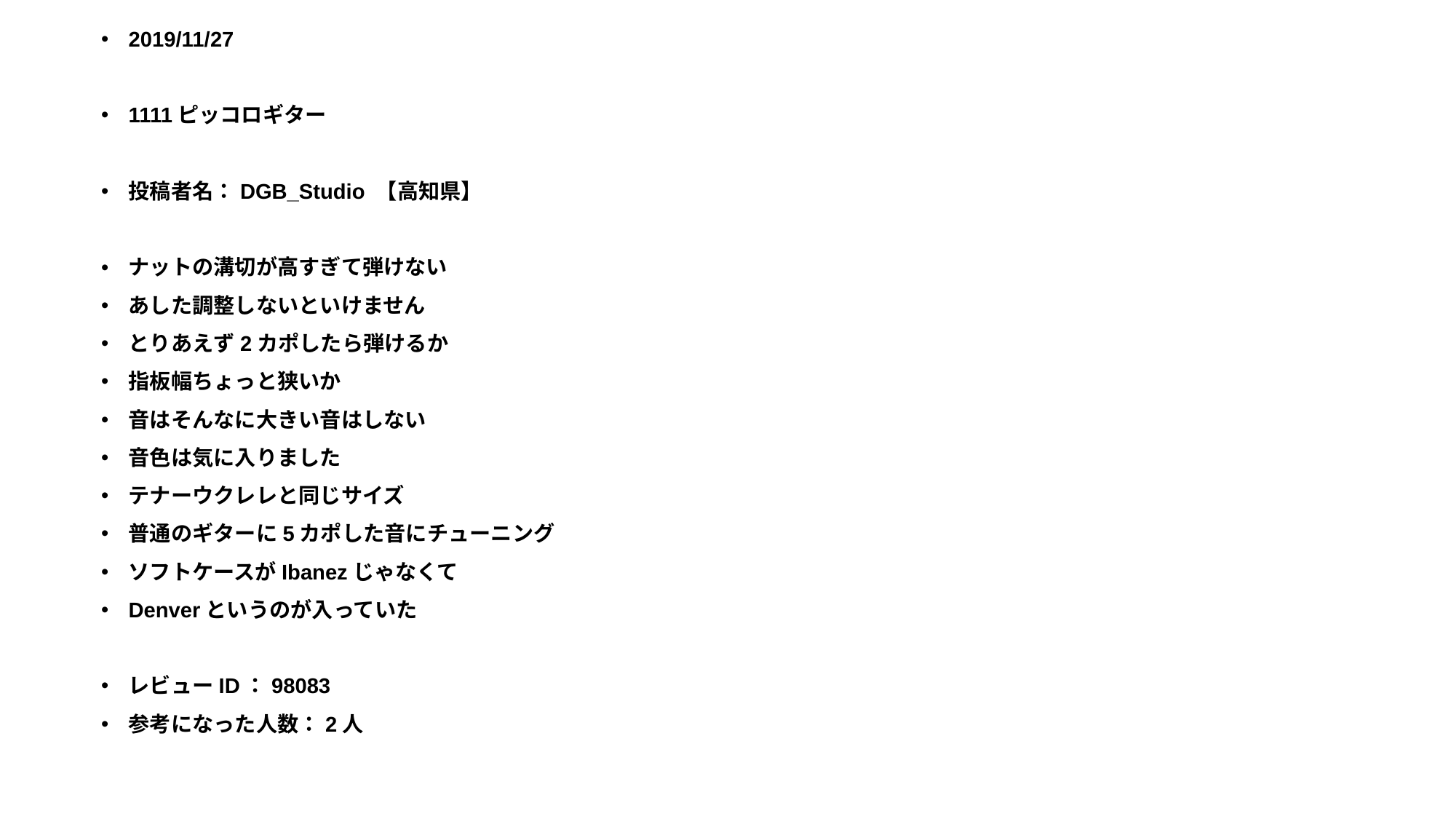

2019/11/27

1111ピッコロギター

投稿者名：DGB_Studio 【高知県】

ナットの溝切が高すぎて弾けない
あした調整しないといけません
とりあえず2カポしたら弾けるか
指板幅ちょっと狭いか
音はそんなに大きい音はしない
音色は気に入りました
テナーウクレレと同じサイズ
普通のギターに5カポした音にチューニング
ソフトケースがIbanezじゃなくて
Denverというのが入っていた

レビューID：98083
参考になった人数：2人